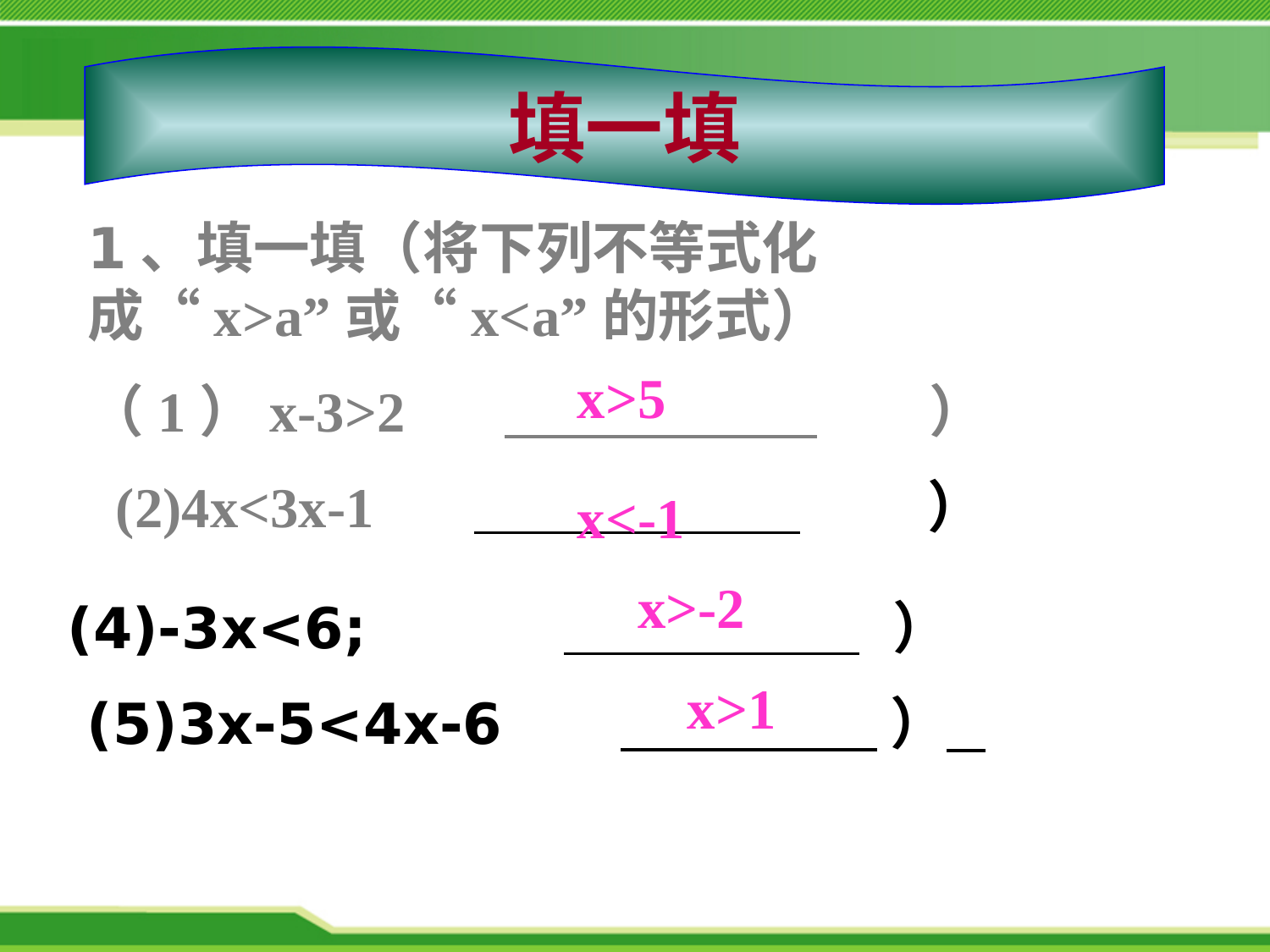

填一填
1、填一填（将下列不等式化成“x>a”或“x<a”的形式）
（1）x-3>2                                    ）
  (2)4x<3x-1                                      ）
x>5
x<-1
x>-2
(4)-3x<6;                          ）
 (5)3x-5<4x-6                   ）
x>1